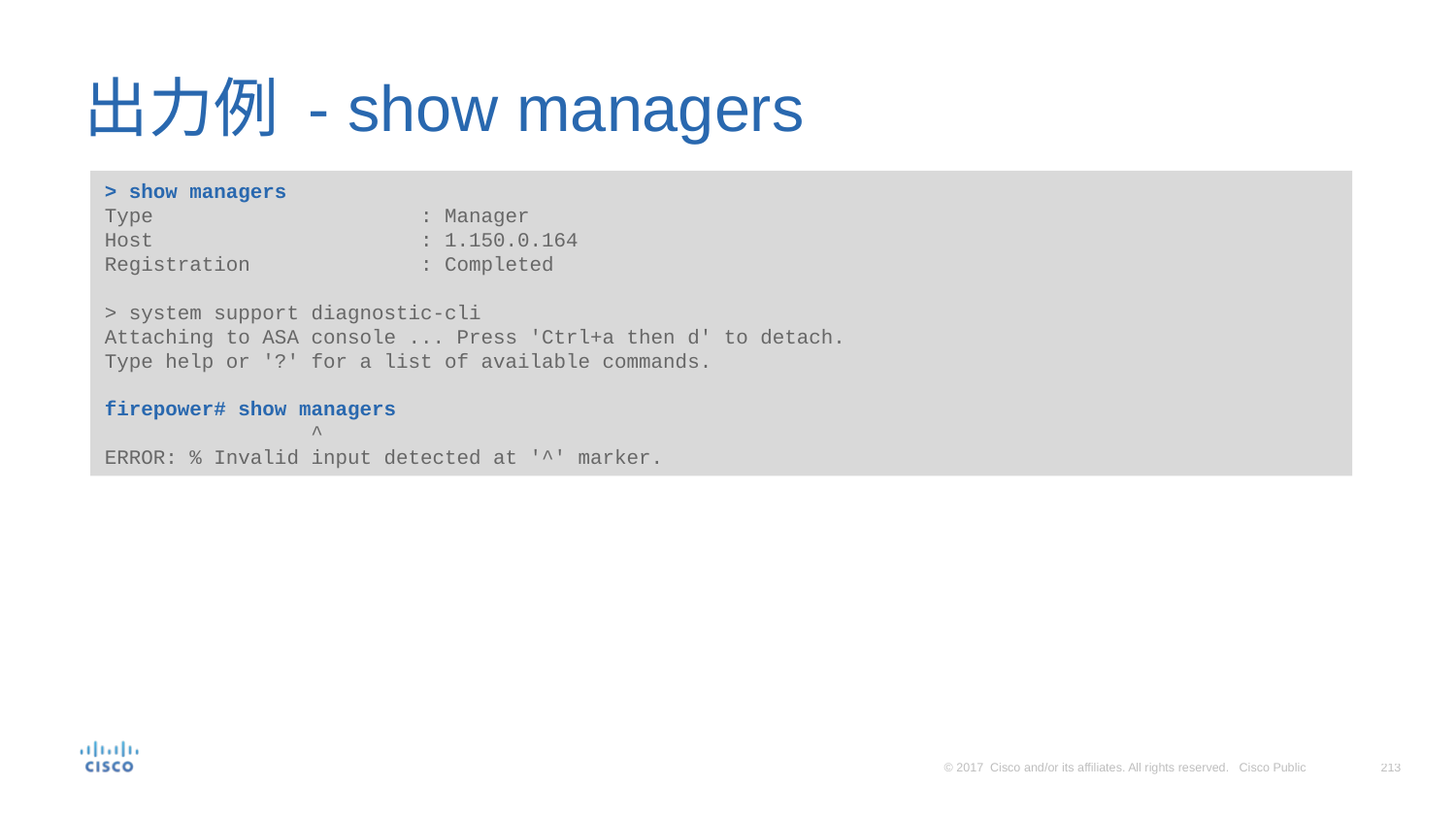

# 出力例 - show managers
> show managers
Type                      : Manager
Host                      : 1.150.0.164
Registration              : Completed

> system support diagnostic-cli
Attaching to ASA console ... Press 'Ctrl+a then d' to detach.
Type help or '?' for a list of available commands.

firepower# show managers
                 ^
ERROR: % Invalid input detected at '^' marker.